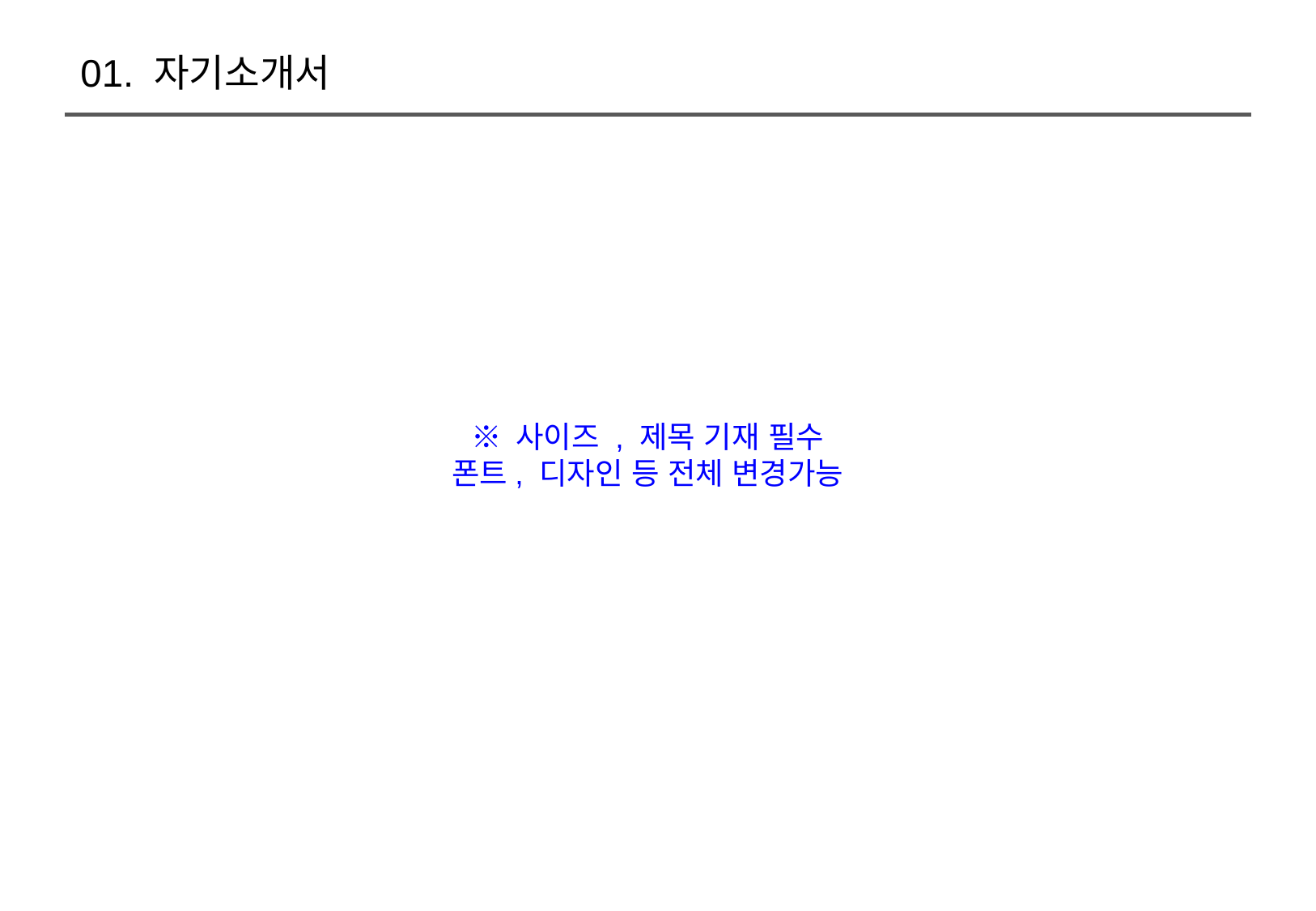

01. 자기소개서
※ 사이즈 , 제목 기재 필수
폰트, 디자인 등 전체 변경가능